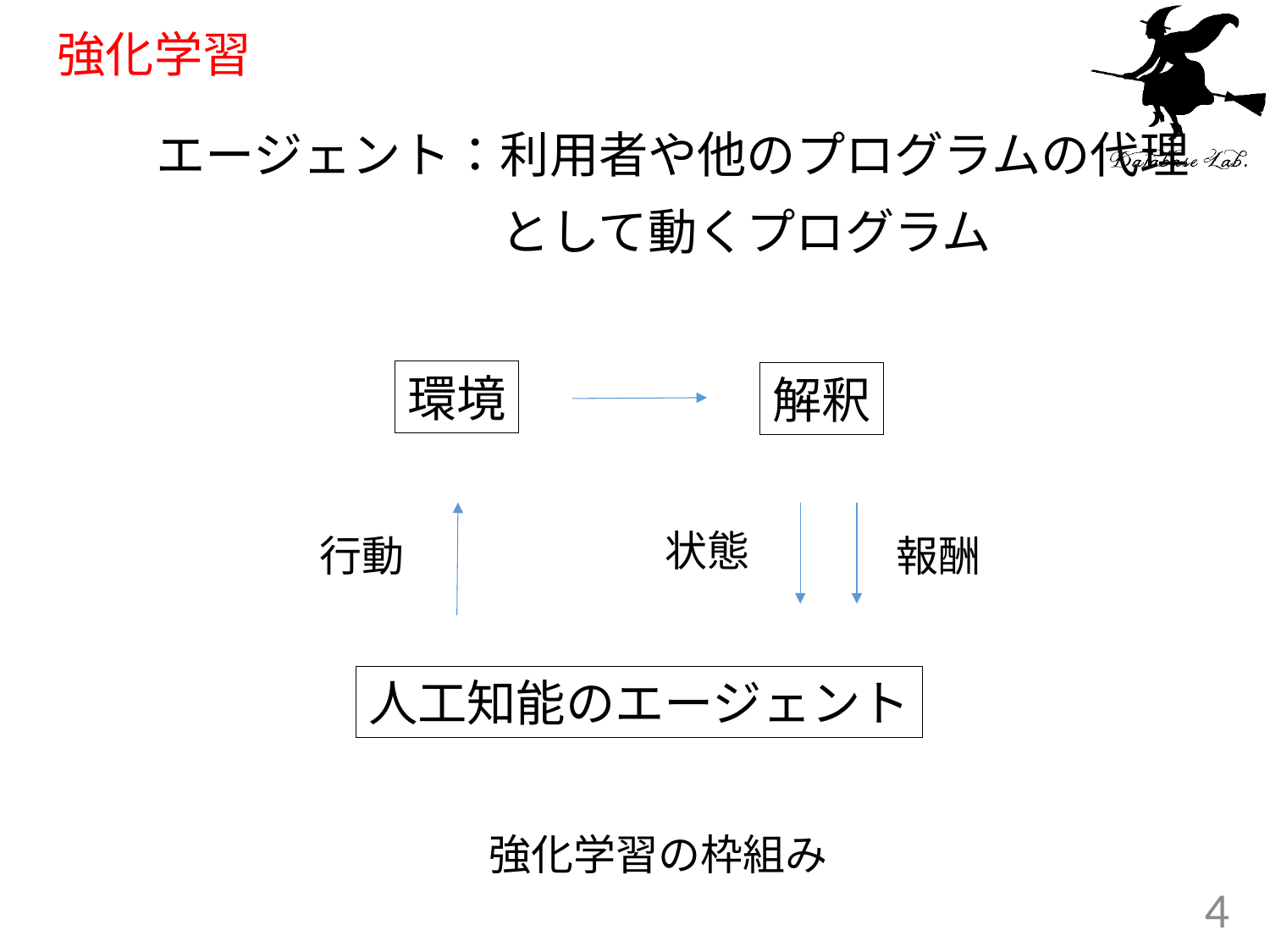

# 強化学習
　　エージェント：利用者や他のプログラムの代理
　　　　　　　　　として動くプログラム
環境
解釈
状態
報酬
行動
人工知能のエージェント
強化学習の枠組み
4